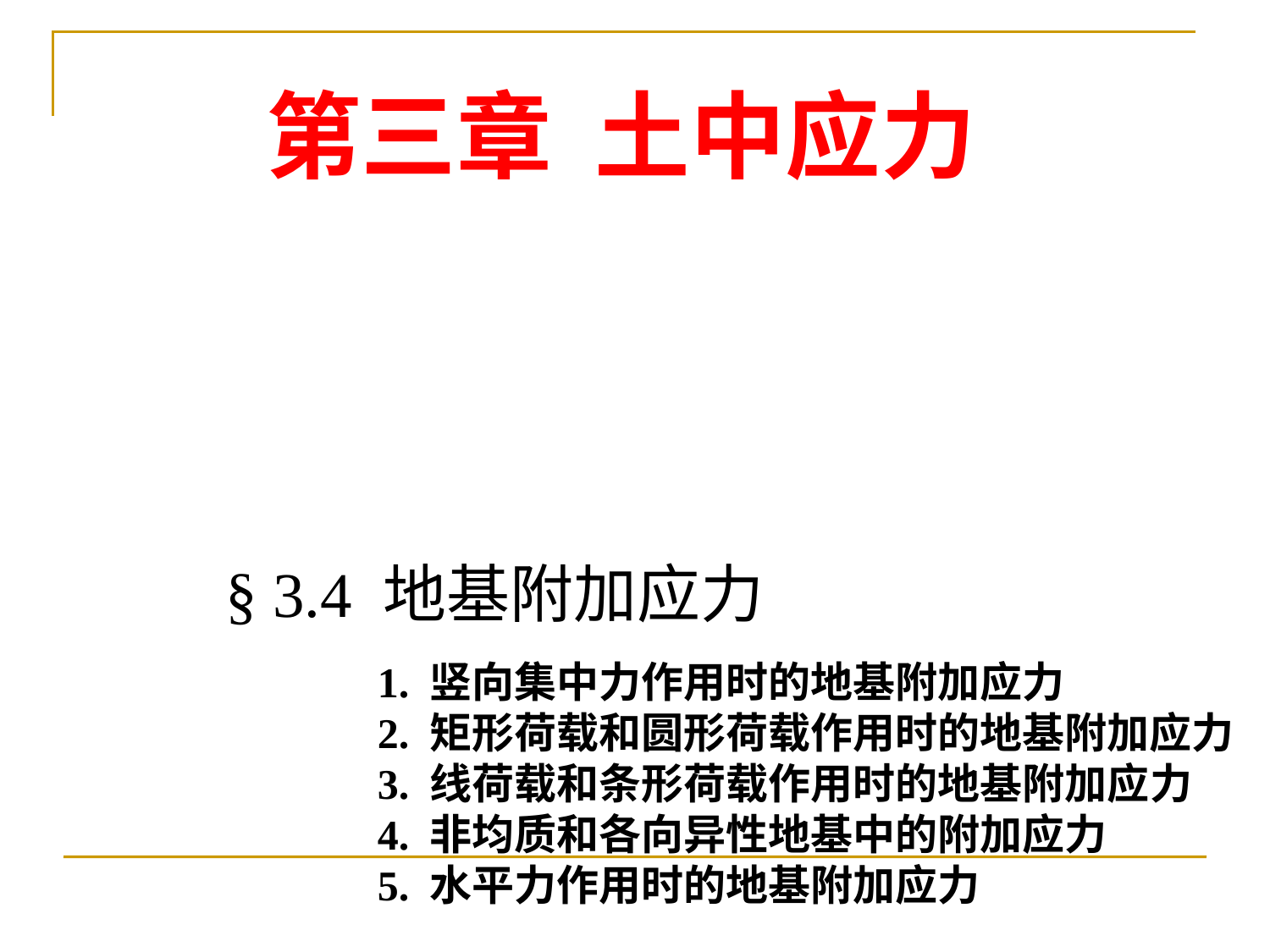

# 第三章  土中应力
§ 3.1 概述
§ 3.2 土中自重应力
§ 3.3 基底压力
§ 3.4 地基附加应力
1. 竖向集中力作用时的地基附加应力
2. 矩形荷载和圆形荷载作用时的地基附加应力
3. 线荷载和条形荷载作用时的地基附加应力
4. 非均质和各向异性地基中的附加应力
5. 水平力作用时的地基附加应力